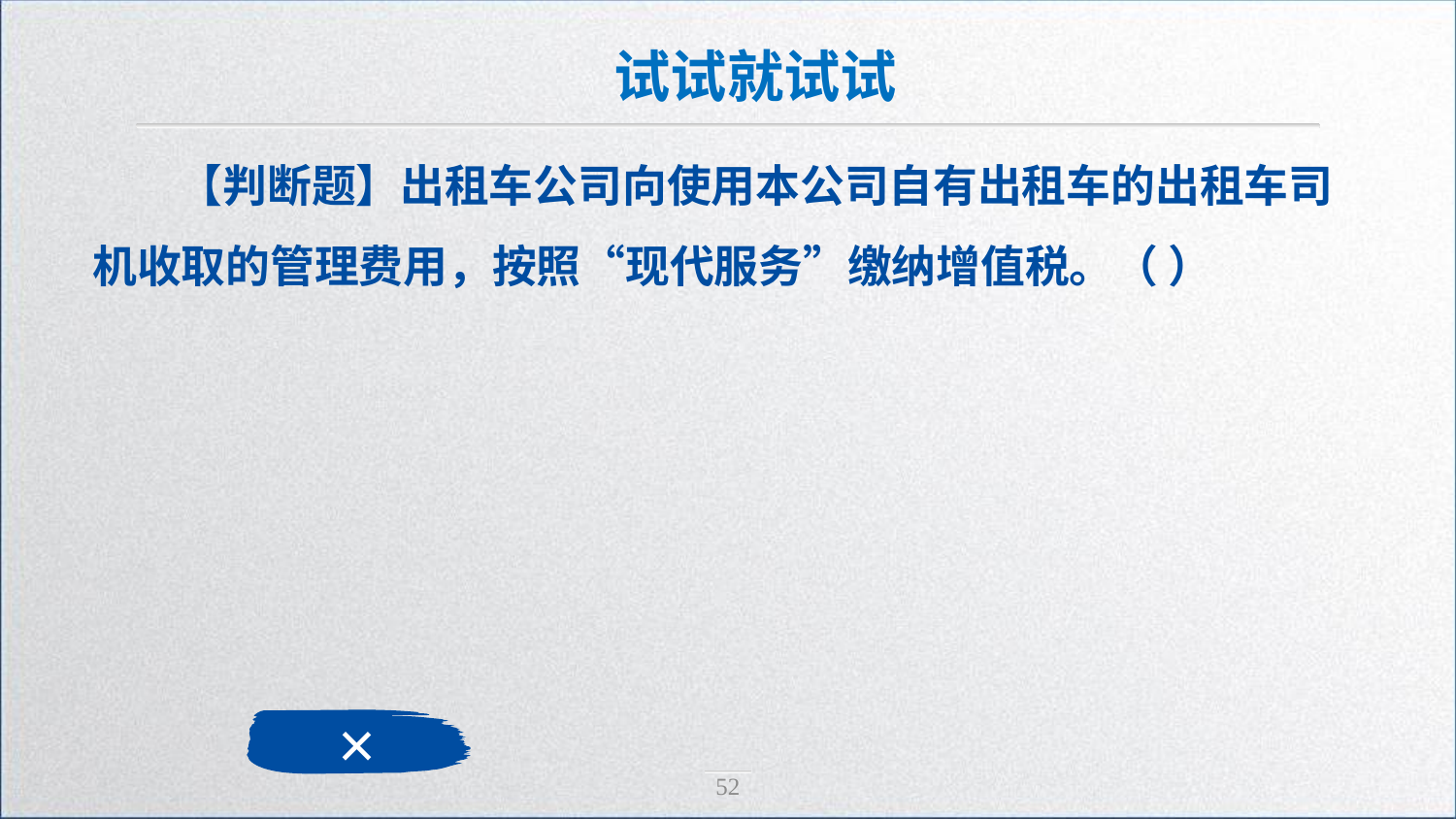

试试就试试
【判断题】出租车公司向使用本公司自有出租车的出租车司机收取的管理费用，按照“现代服务”缴纳增值税。（ ）
×

52